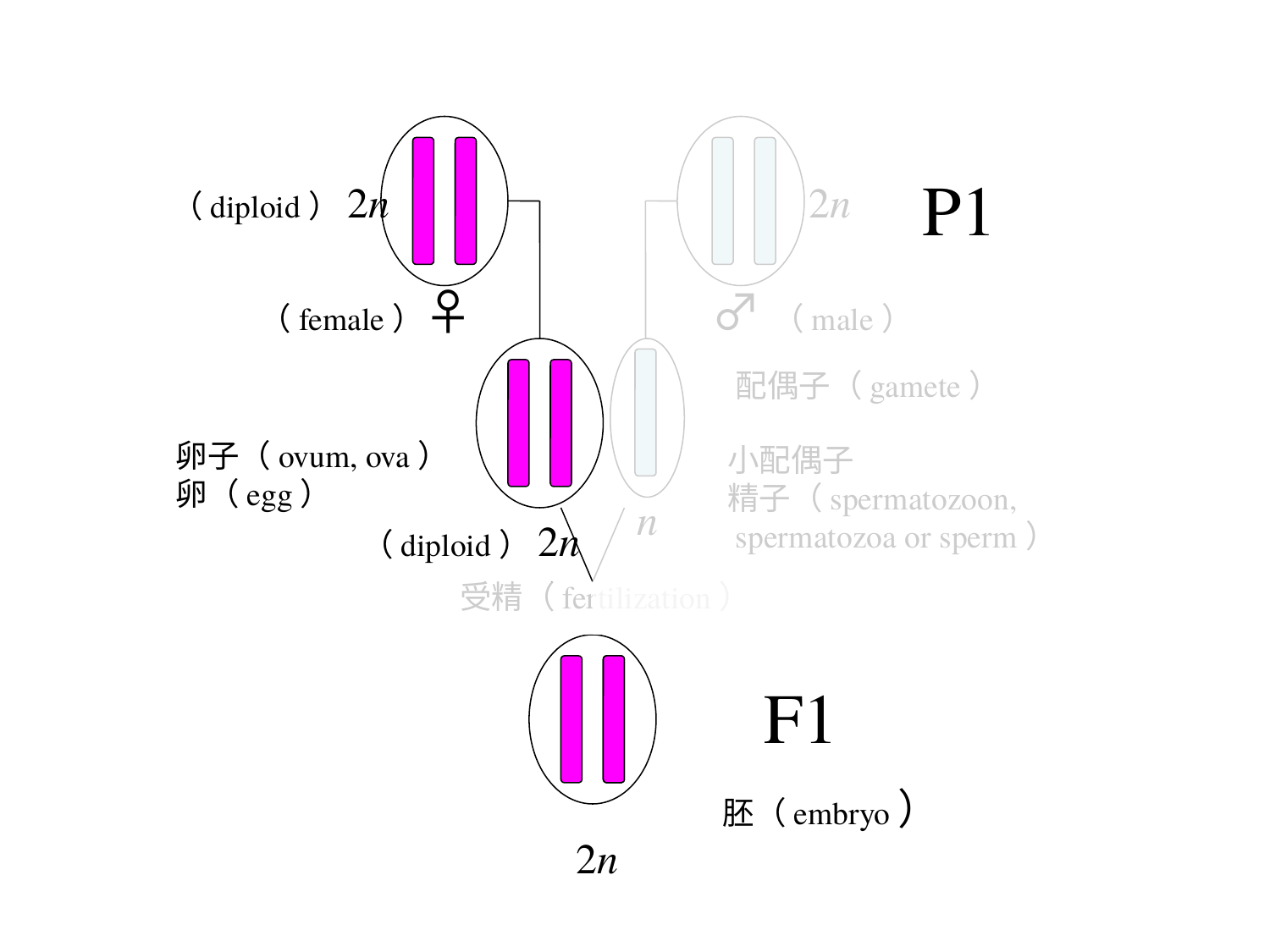

P1
（diploid）2n
2n

（female）♀
♂（male）

配偶子（gamete）

卵子（ovum, ova）
卵（egg）

小配偶子
精子（spermatozoon,
 spermatozoa or sperm）
n
（diploid）2n

受精（fertilization）

F1
胚（embryo）
2n